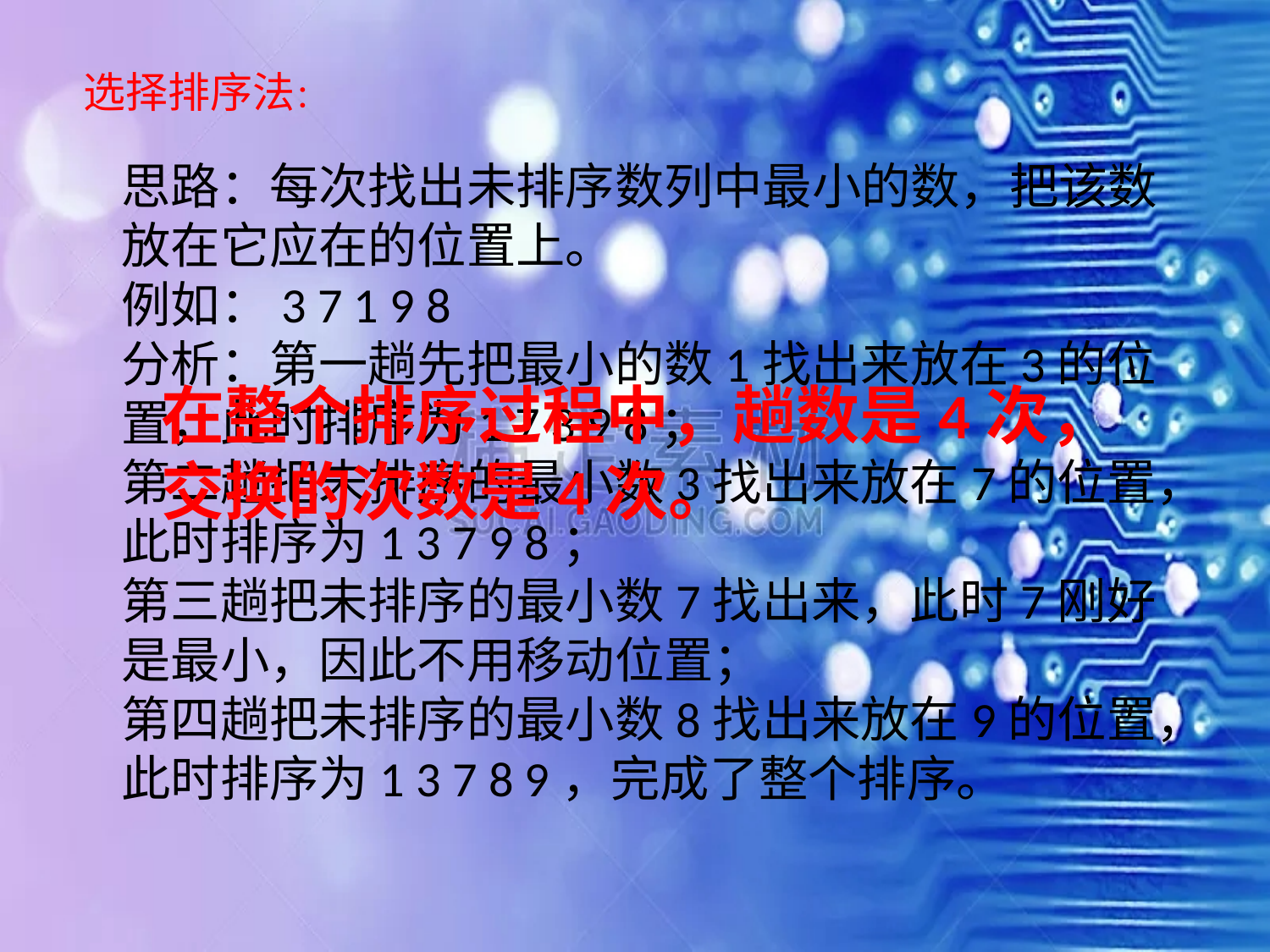

选择排序法：
思路：每次找出未排序数列中最小的数，把该数放在它应在的位置上。
例如：3 7 1 9 8
分析：第一趟先把最小的数1找出来放在3的位置，此时排序为1 7 3 9 8；
第二趟把未排序的最小数3找出来放在7的位置，此时排序为1 3 7 9 8；
第三趟把未排序的最小数7找出来，此时7刚好是最小，因此不用移动位置；
第四趟把未排序的最小数8找出来放在9的位置，此时排序为1 3 7 8 9，完成了整个排序。
在整个排序过程中，趟数是4次，交换的次数是4次。